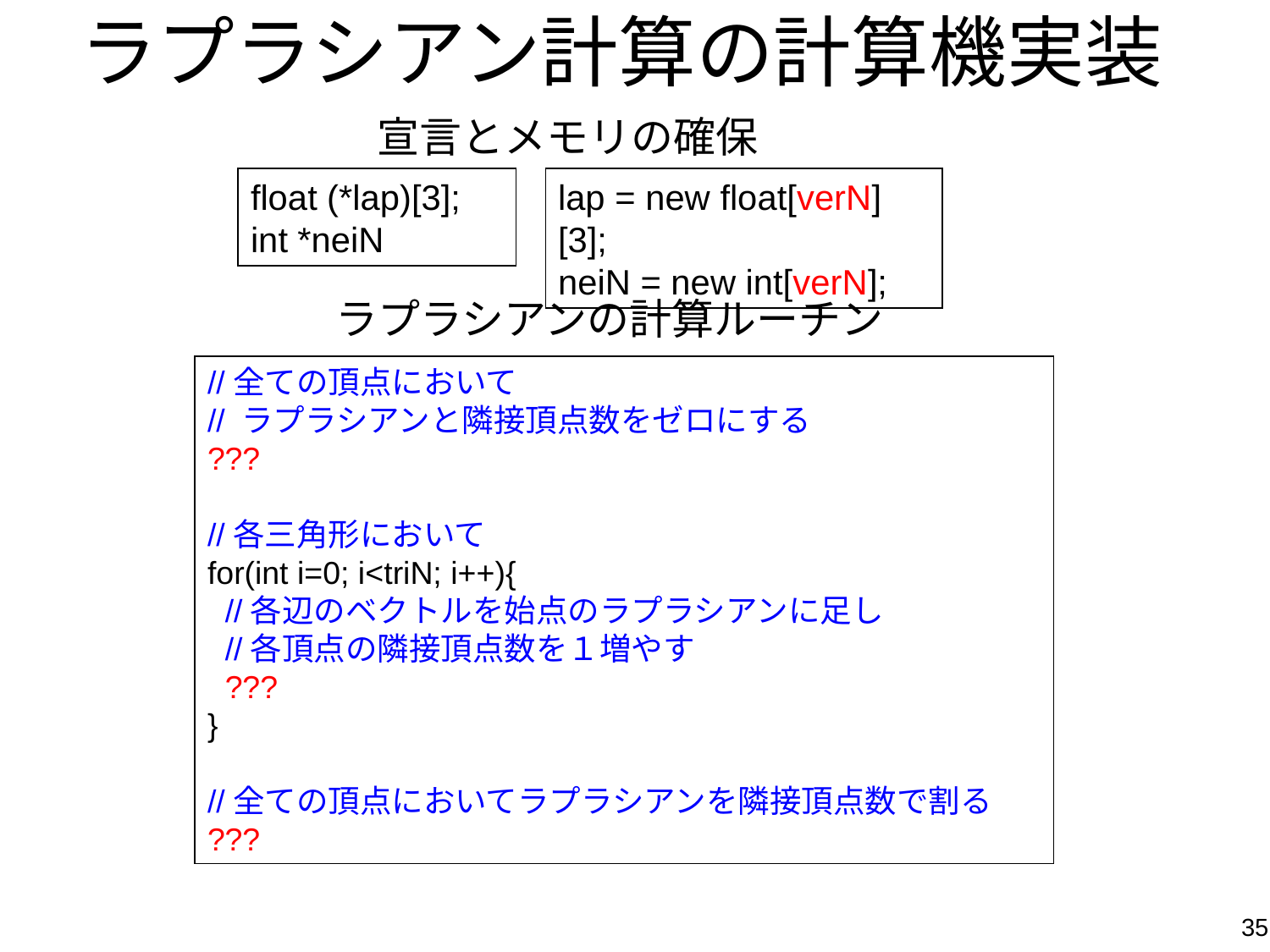

ラプラシアン計算の計算機実装
宣言とメモリの確保
float (*lap)[3];
int *neiN
lap = new float[verN][3];
neiN = new int[verN];
ラプラシアンの計算ルーチン
//全ての頂点において
// ラプラシアンと隣接頂点数をゼロにする
???

//各三角形において
for(int i=0; i<triN; i++){
  //各辺のベクトルを始点のラプラシアンに足し
  //各頂点の隣接頂点数を１増やす
  ???
}

//全ての頂点においてラプラシアンを隣接頂点数で割る
???
35